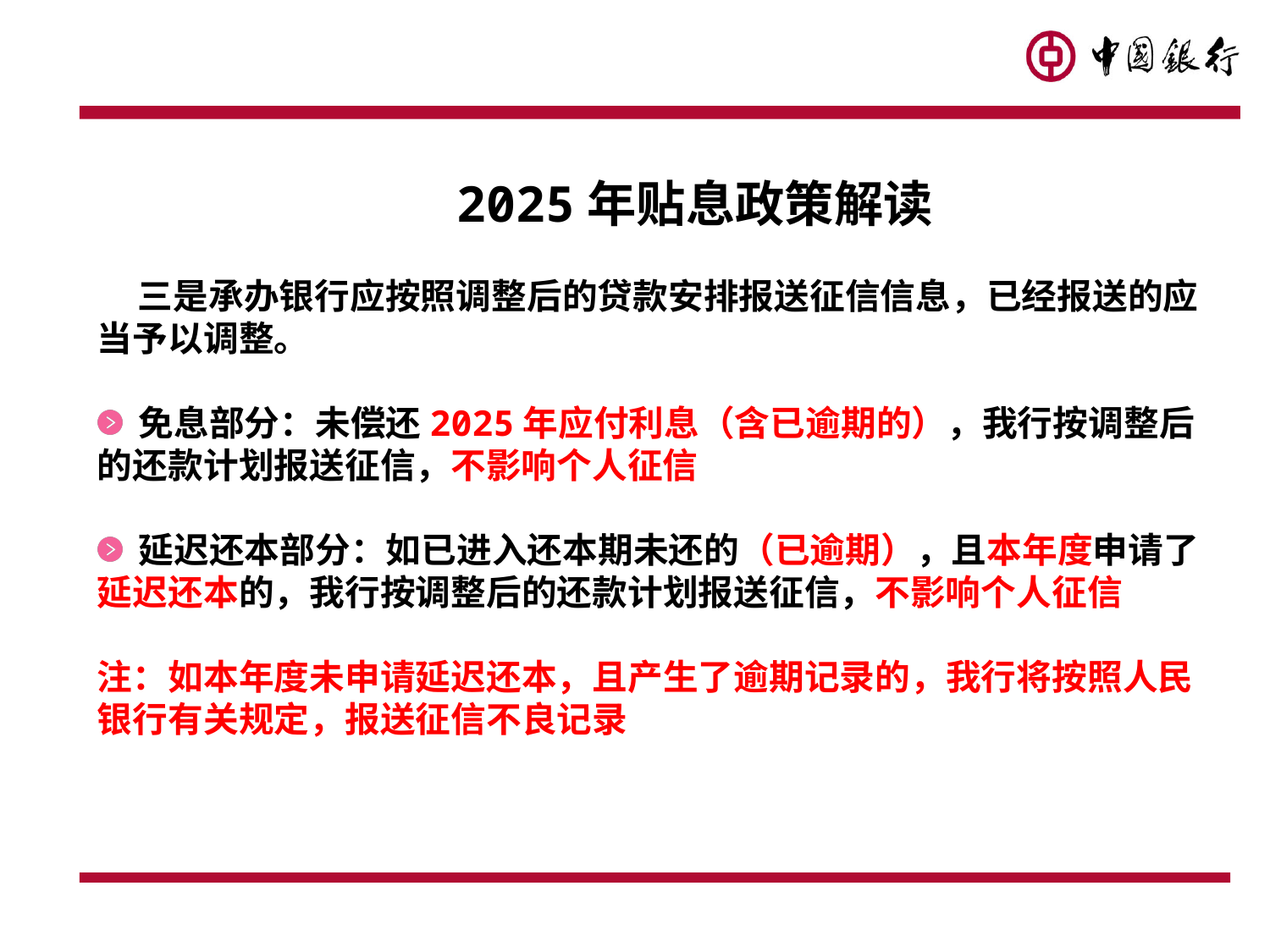

#

    2025年贴息政策解读

    三是承办银行应按照调整后的贷款安排报送征信信息，已经报送的应当予以调整。

 免息部分：未偿还2025年应付利息（含已逾期的），我行按调整后的还款计划报送征信，不影响个人征信

 延迟还本部分：如已进入还本期未还的（已逾期），且本年度申请了延迟还本的，我行按调整后的还款计划报送征信，不影响个人征信

注：如本年度未申请延迟还本，且产生了逾期记录的，我行将按照人民银行有关规定，报送征信不良记录